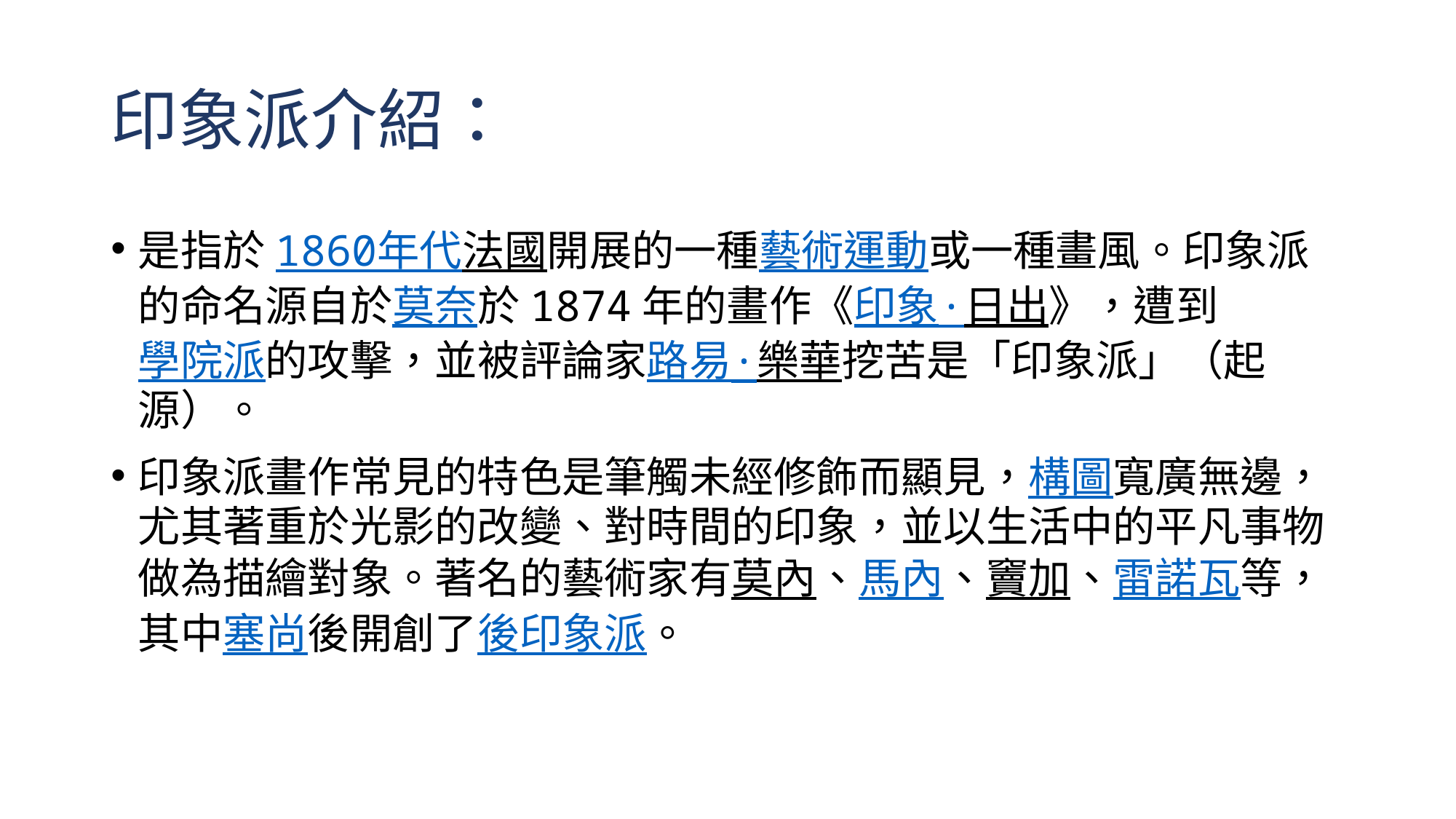

# 印象派介紹：
是指於1860年代法國開展的一種藝術運動或一種畫風。印象派的命名源自於莫奈於1874年的畫作《印象·日出》，遭到學院派的攻擊，並被評論家路易·樂華挖苦是「印象派」（起源）。
印象派畫作常見的特色是筆觸未經修飾而顯見，構圖寬廣無邊，尤其著重於光影的改變、對時間的印象，並以生活中的平凡事物做為描繪對象。著名的藝術家有莫內、馬內、竇加、雷諾瓦等，其中塞尚後開創了後印象派。